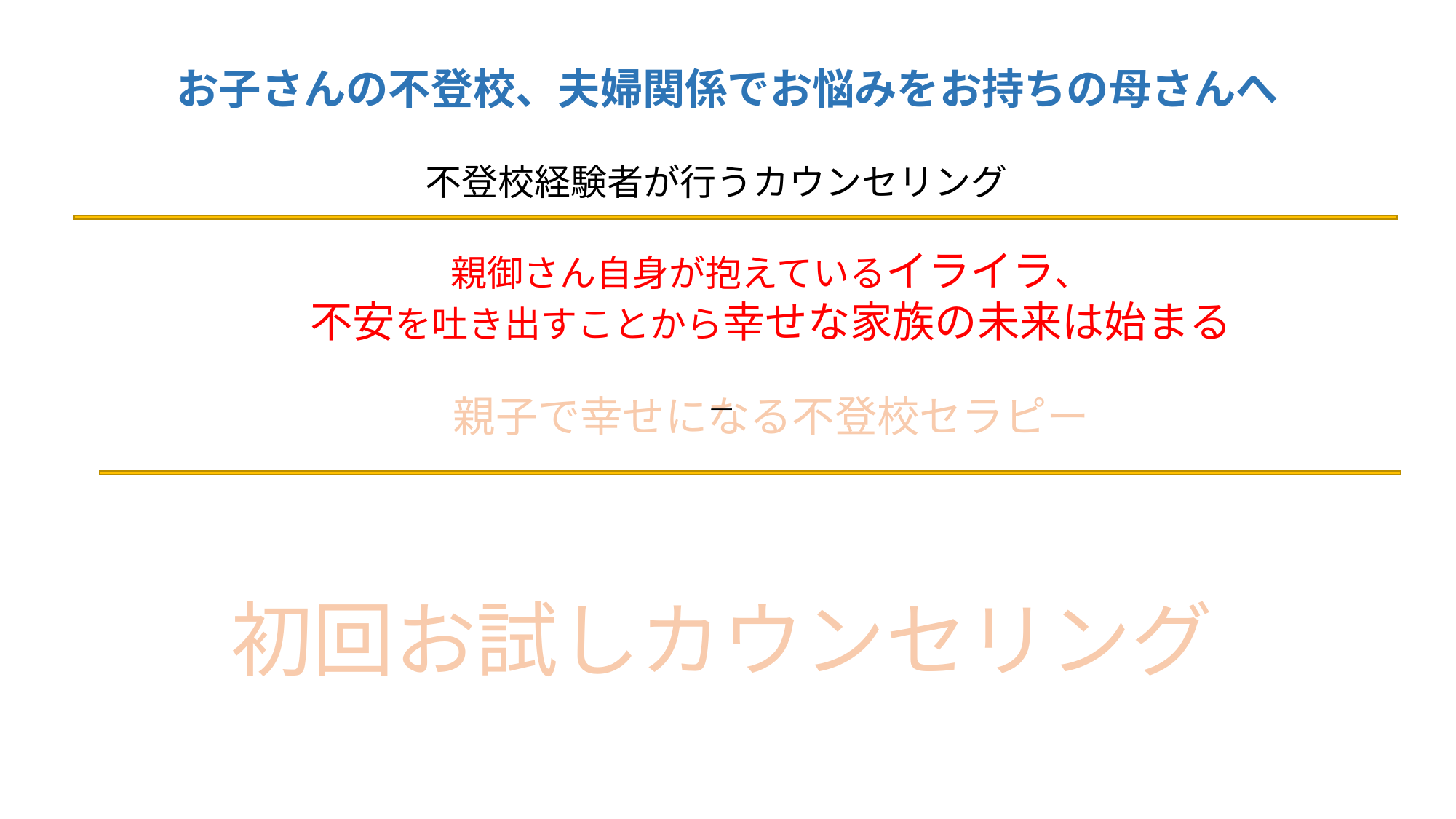

お子さんの不登校、夫婦関係でお悩みをお持ちの母さんへ

不登校経験者が行うカウンセリング

親御さん自身が抱えているイライラ、
不安を吐き出すことから幸せな家族の未来は始まる

親子で幸せになる不登校セラピー
－
－

初回お試しカウンセリング